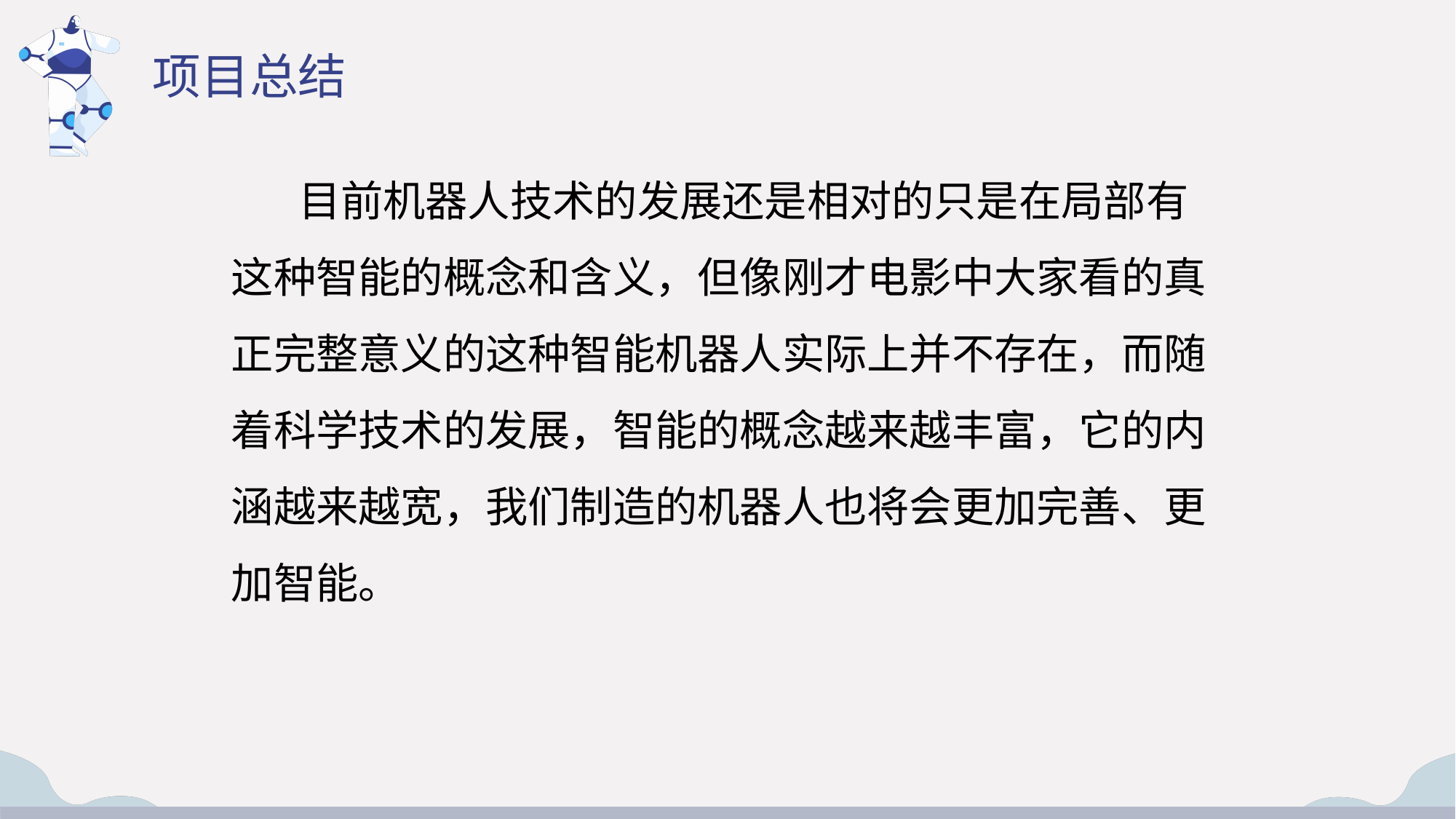

项目总结
      目前机器人技术的发展还是相对的只是在局部有这种智能的概念和含义，但像刚才电影中大家看的真正完整意义的这种智能机器人实际上并不存在，而随着科学技术的发展，智能的概念越来越丰富，它的内涵越来越宽，我们制造的机器人也将会更加完善、更加智能。